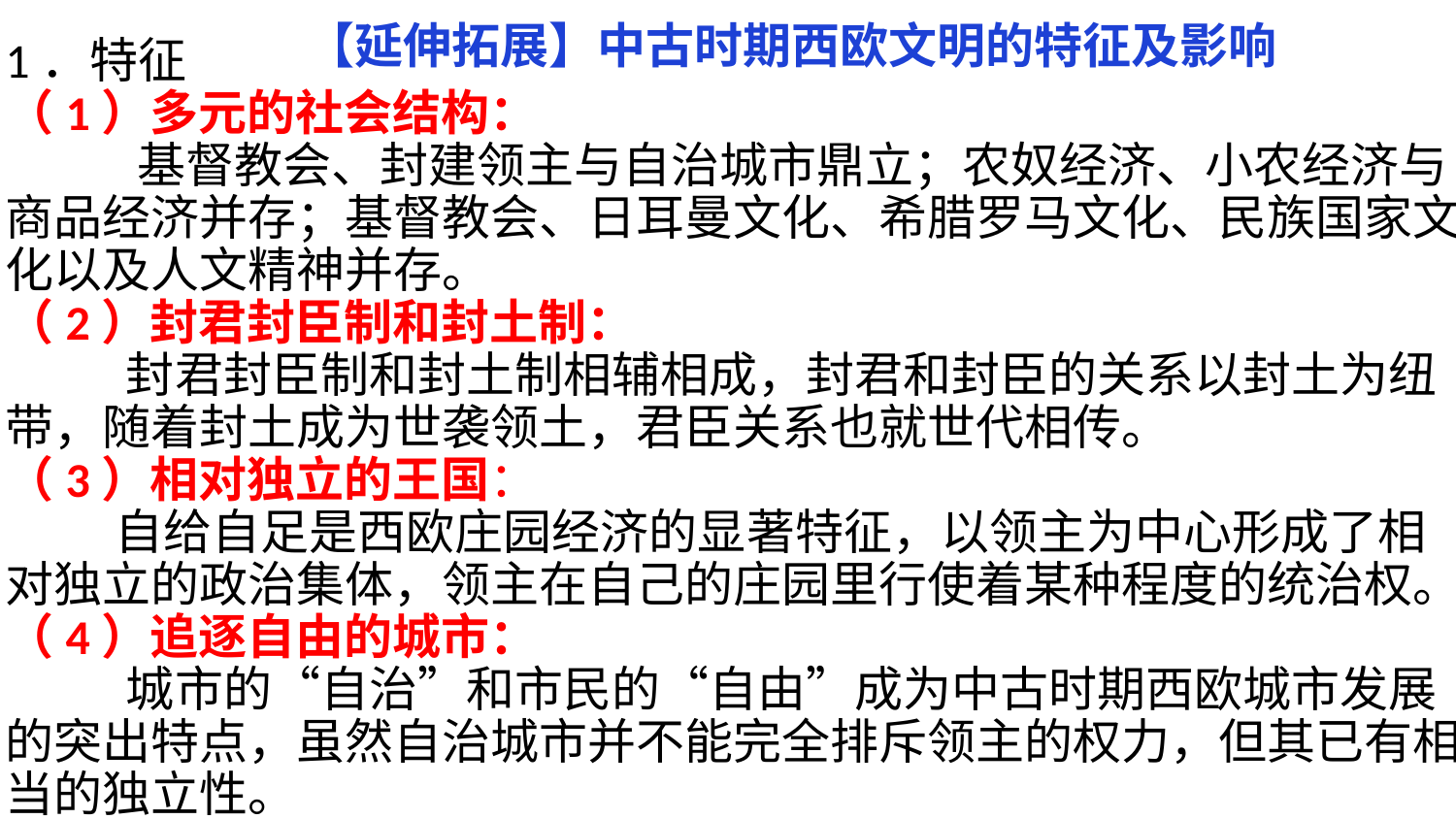

【延伸拓展】中古时期西欧文明的特征及影响
1．特征
（1）多元的社会结构：
           基督教会、封建领主与自治城市鼎立；农奴经济、小农经济与商品经济并存；基督教会、日耳曼文化、希腊罗马文化、民族国家文化以及人文精神并存。
（2）封君封臣制和封土制：
          封君封臣制和封土制相辅相成，封君和封臣的关系以封土为纽带，随着封土成为世袭领土，君臣关系也就世代相传。
（3）相对独立的王国：
         自给自足是西欧庄园经济的显著特征，以领主为中心形成了相对独立的政治集体，领主在自己的庄园里行使着某种程度的统治权。
（4）追逐自由的城市：
          城市的“自治”和市民的“自由”成为中古时期西欧城市发展的突出特点，虽然自治城市并不能完全排斥领主的权力，但其已有相当的独立性。